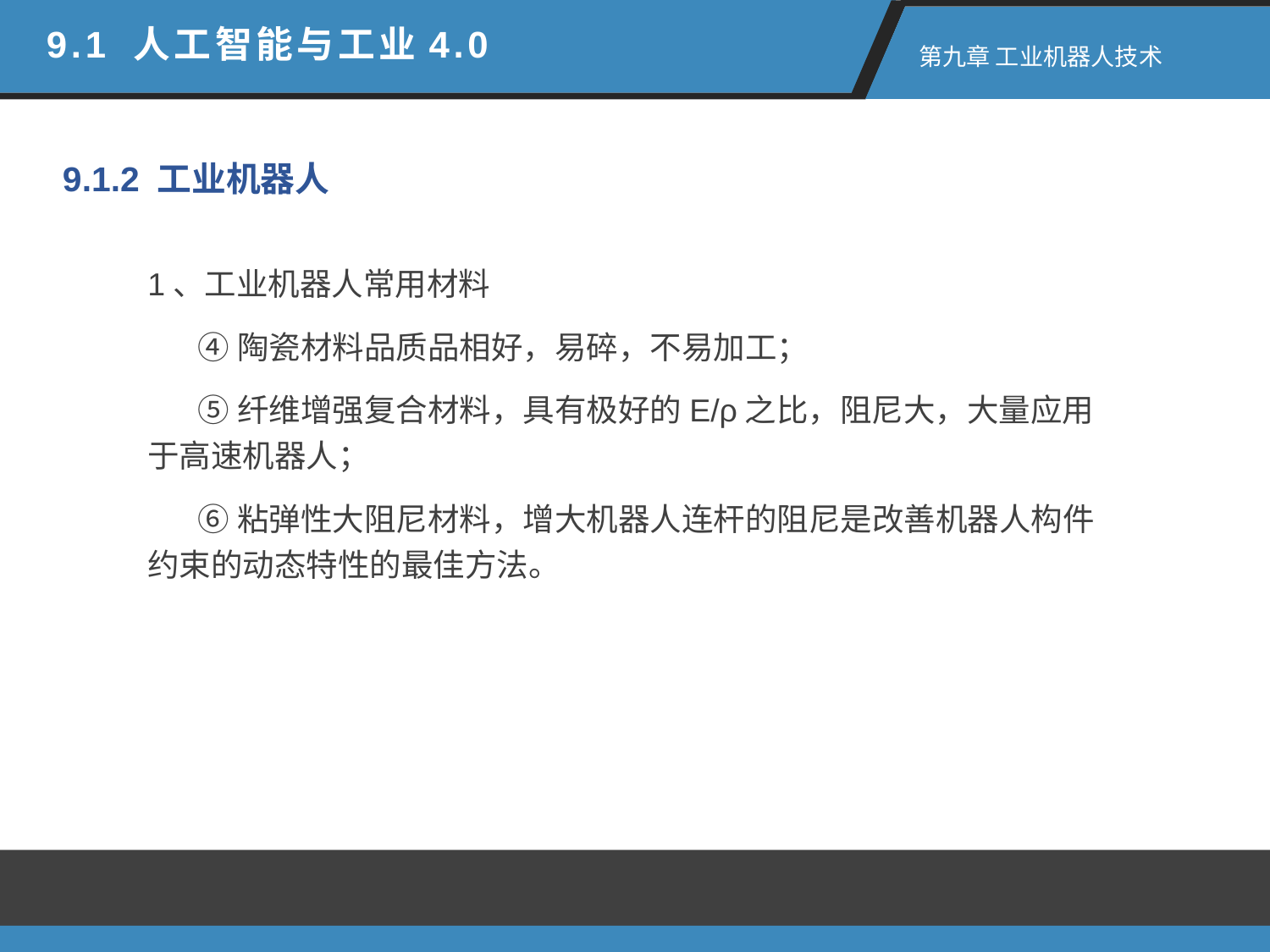

9.1 人工智能与工业4.0
第九章 工业机器人技术
9.1.2 工业机器人
1、工业机器人常用材料
       ④陶瓷材料品质品相好，易碎，不易加工；
       ⑤纤维增强复合材料，具有极好的E/ρ之比，阻尼大，大量应用于高速机器人；
       ⑥粘弹性大阻尼材料，增大机器人连杆的阻尼是改善机器人构件约束的动态特性的最佳方法。